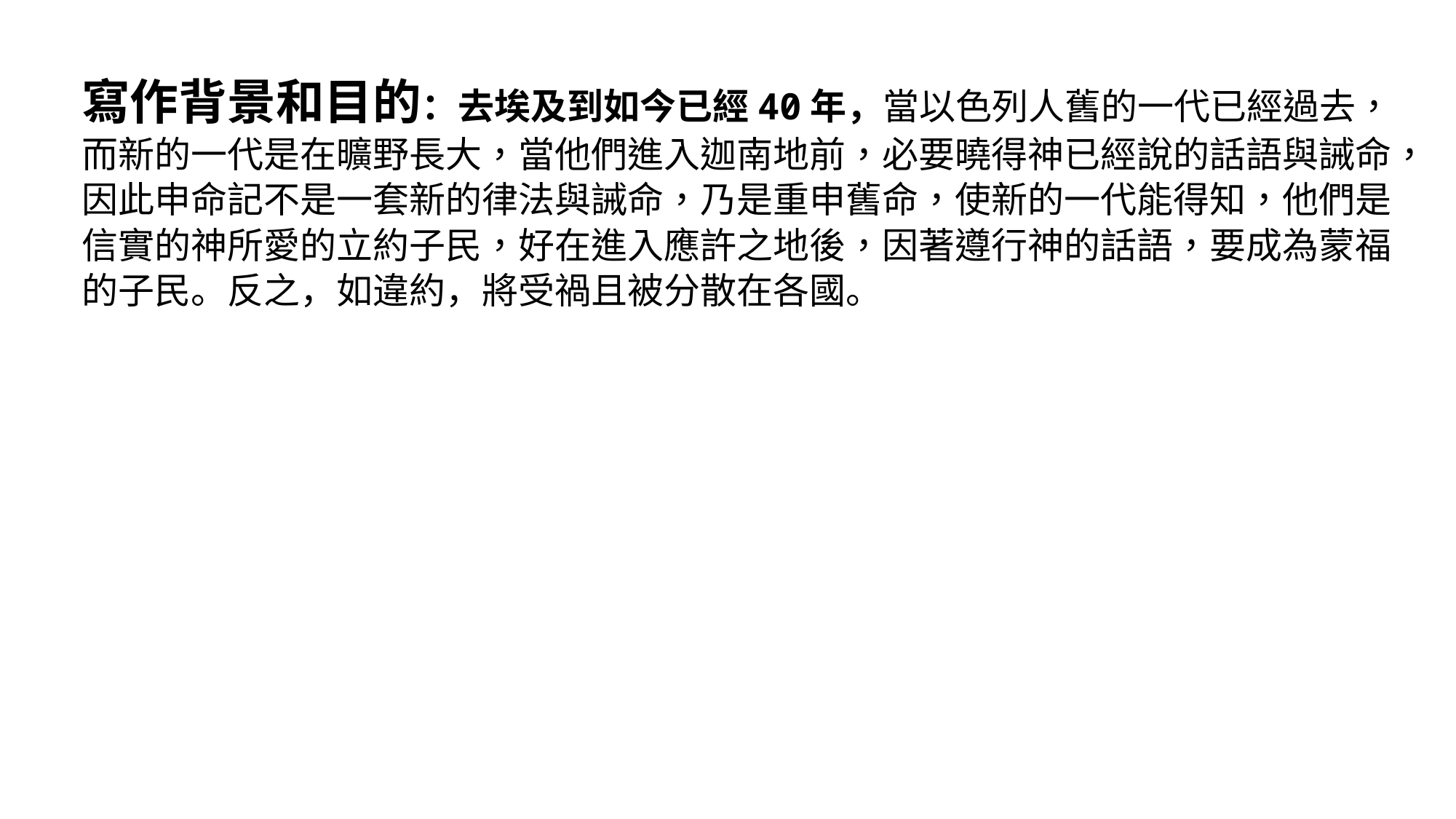

寫作背景和目的：去埃及到如今已經40年，當以色列人舊的一代已經過去，而新的一代是在曠野長大，當他們進入迦南地前，必要曉得神已經說的話語與誡命，因此申命記不是一套新的律法與誡命，乃是重申舊命，使新的一代能得知，他們是信實的神所愛的立約子民，好在進入應許之地後，因著遵行神的話語，要成為蒙福的子民。反之，如違約，將受禍且被分散在各國。